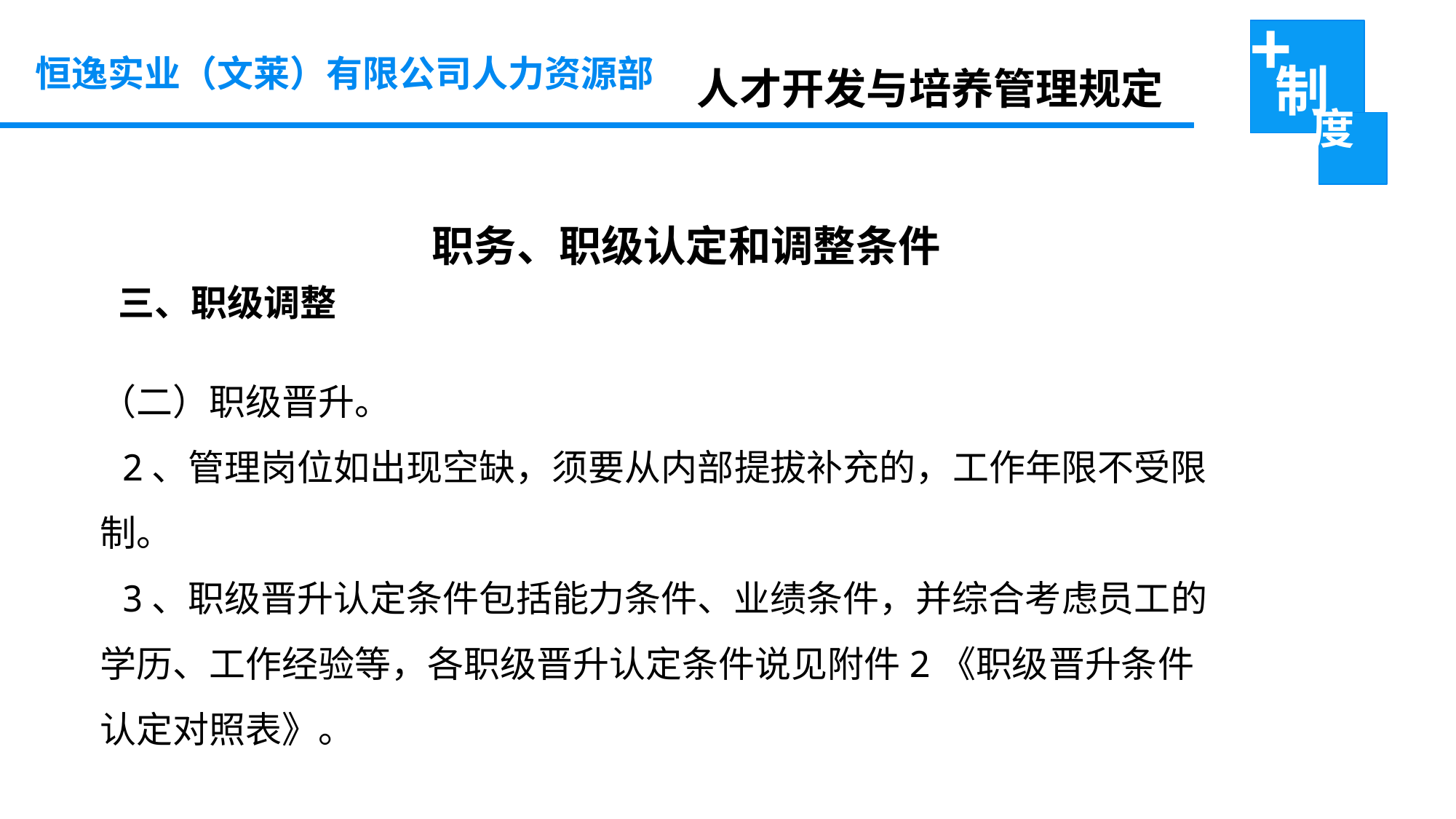

恒逸实业（文莱）有限公司人力资源部
人才开发与培养管理规定
职务、职级认定和调整条件

三、职级调整
（二）职级晋升。
 2、管理岗位如出现空缺，须要从内部提拔补充的，工作年限不受限制。
 3、职级晋升认定条件包括能力条件、业绩条件，并综合考虑员工的学历、工作经验等，各职级晋升认定条件说见附件2《职级晋升条件认定对照表》。